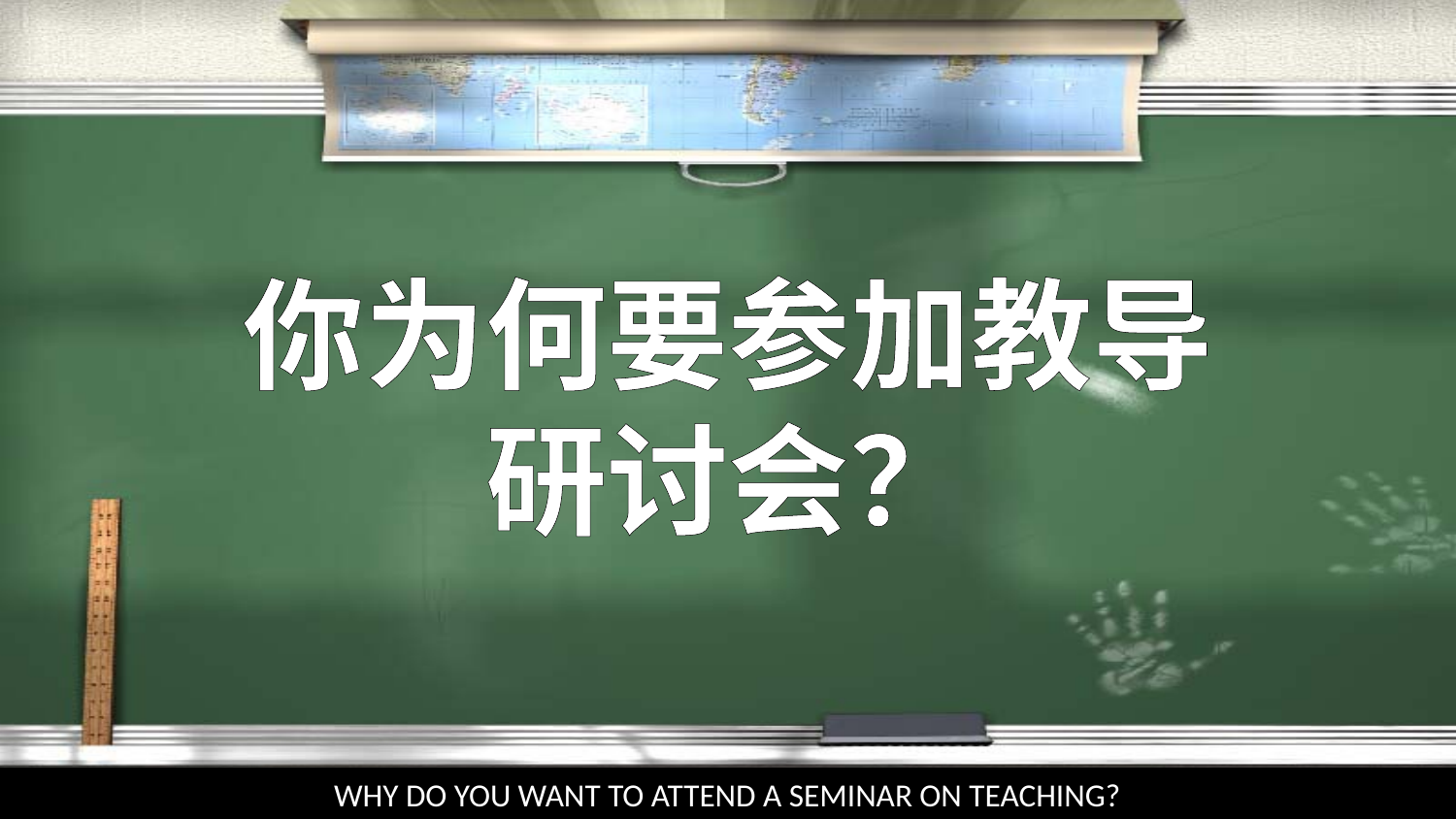

你为何要参加教导研讨会？
WHY DO YOU WANT TO ATTEND A SEMINAR ON TEACHING?